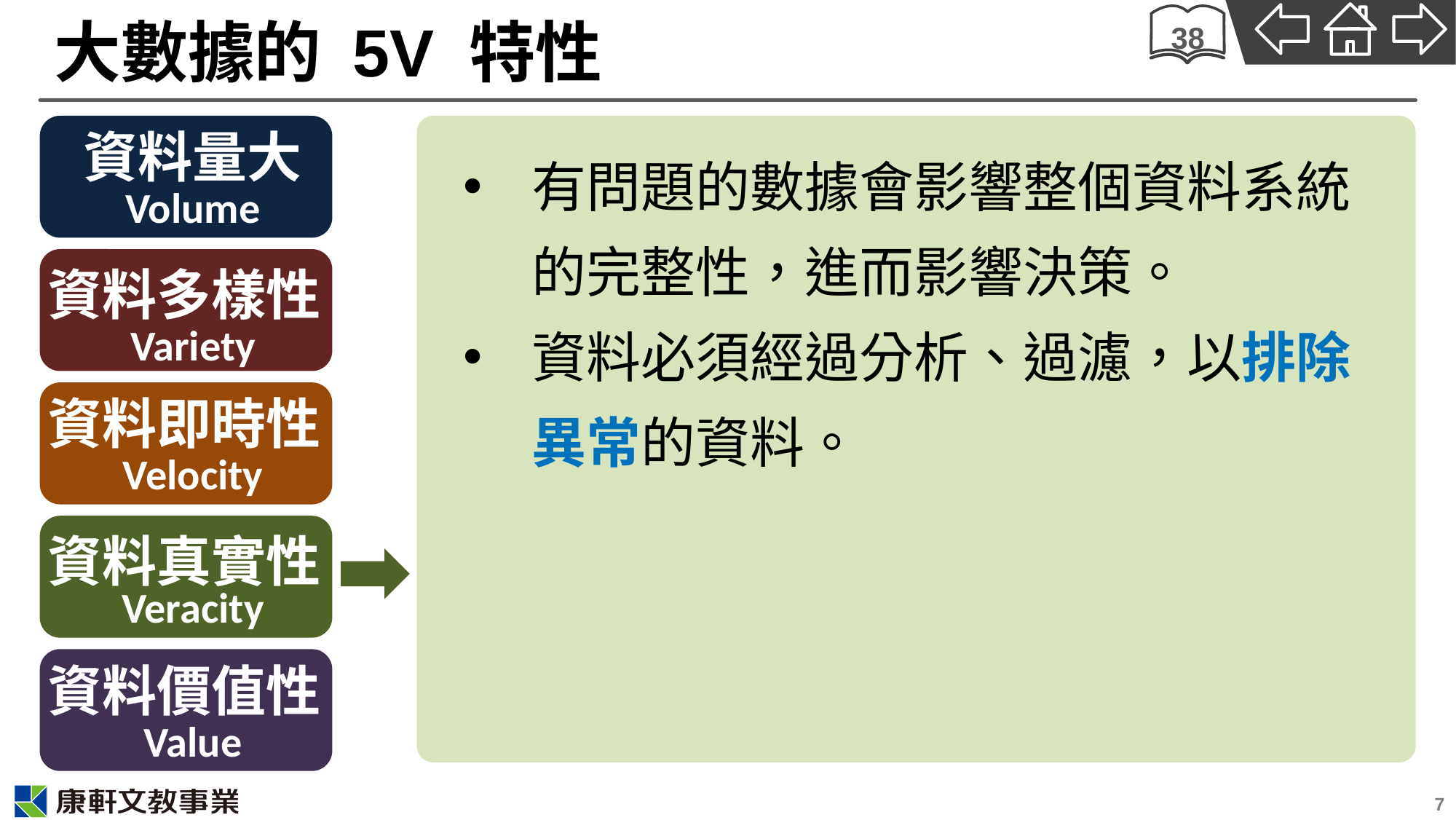

# 大數據的 5V 特性
38

資料量大
有問題的數據會影響整個資料系統的完整性，進而影響決策。
資料必須經過分析、過濾，以排除異常的資料。
Volume

資料多樣性
Variety

資料即時性
Velocity

資料真實性

Veracity

資料價值性
Value
7